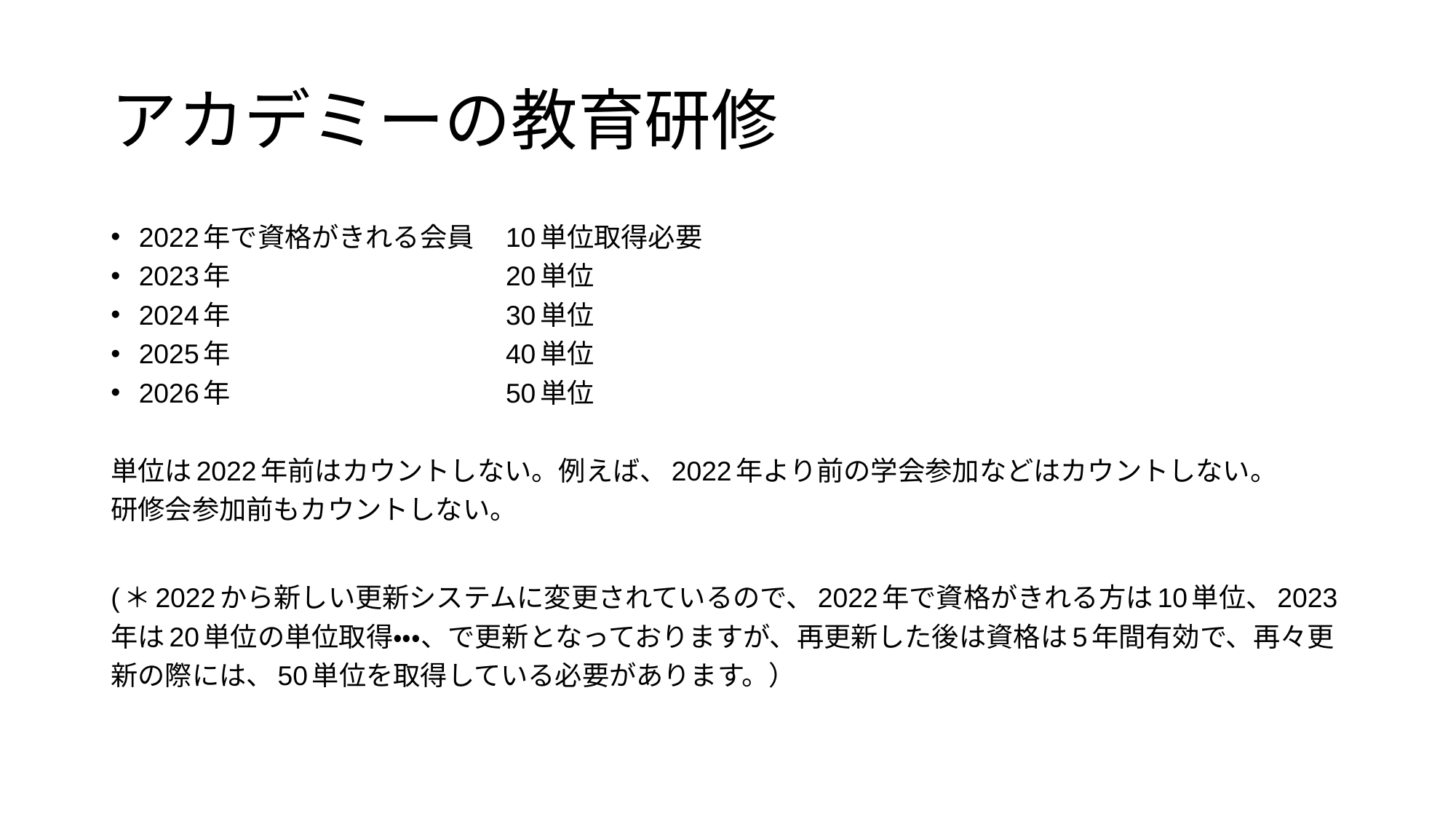

# アカデミーの教育研修
2022年で資格がきれる会員　10単位取得必要
2023年　　　　　　　　　　20単位
2024年　　　　　　　　　　30単位
2025年　　　　　　　　　　40単位
2026年　　　　　　　　　　50単位

単位は2022年前はカウントしない。例えば、2022年より前の学会参加などはカウントしない。
研修会参加前もカウントしない。

(＊2022から新しい更新システムに変更されているので、2022年で資格がきれる方は10単位、2023年は20単位の単位取得・・・、で更新となっておりますが、再更新した後は資格は5年間有効で、再々更新の際には、50単位を取得している必要があります。）